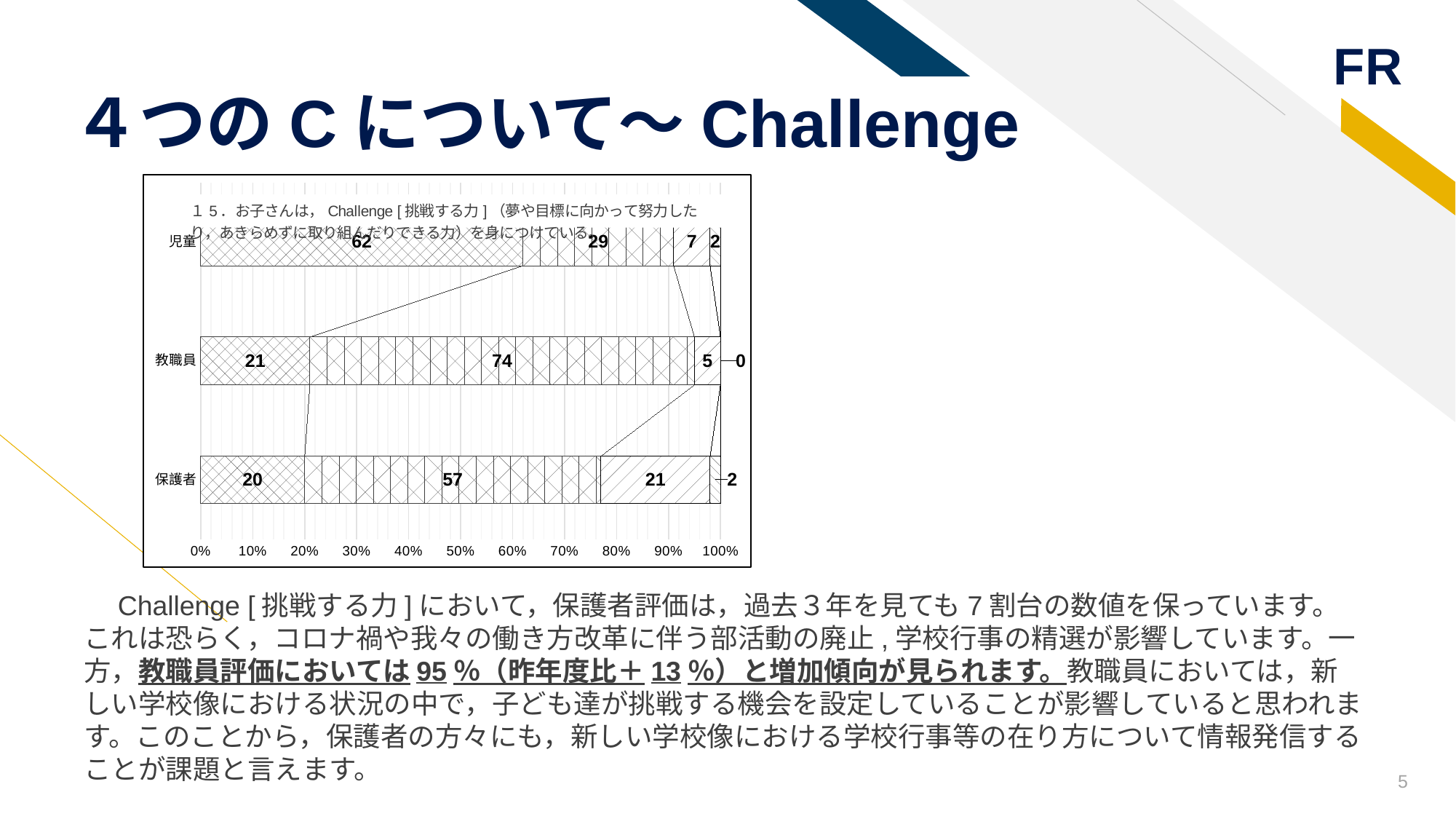

# ４つのCについて～Challenge

### Chart:

| Category | そう思う | 大体そう思う | あまりそう思わない | そう思わない |
|---|---|---|---|---|
| 保護者 | 20.0 | 57.0 | 21.0 | 2.0 |
| 教職員 | 21.0 | 74.0 | 5.0 | 0.0 |
| 児童 | 62.0 | 29.0 | 7.0 | 2.0 |
　Challenge [挑戦する力]において，保護者評価は，過去３年を見ても7割台の数値を保っています。これは恐らく，コロナ禍や我々の働き方改革に伴う部活動の廃止,学校行事の精選が影響しています。一方，教職員評価においては95％（昨年度比＋13％）と増加傾向が見られます。教職員においては，新しい学校像における状況の中で，子ども達が挑戦する機会を設定していることが影響していると思われます。このことから，保護者の方々にも，新しい学校像における学校行事等の在り方について情報発信することが課題と言えます。
5